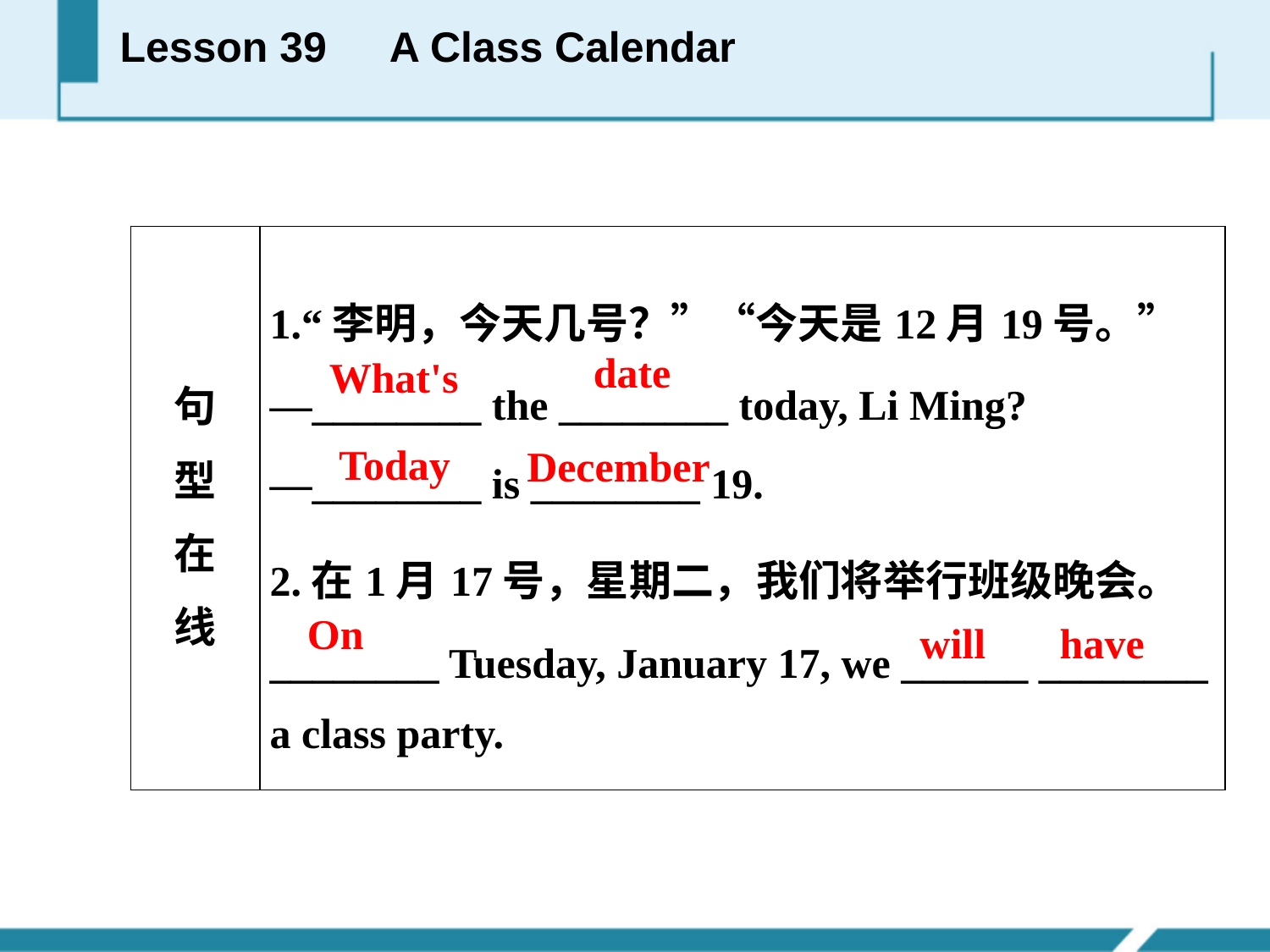

Lesson 39　A Class Calendar
| 句 型 在 线 | 1.“李明，今天几号？”“今天是12月19号。” —\_\_\_\_\_\_\_\_ the \_\_\_\_\_\_\_\_ today, Li Ming? —\_\_\_\_\_\_\_\_ is \_\_\_\_\_\_\_\_ 19. 2.在1月17号，星期二，我们将举行班级晚会。 \_\_\_\_\_\_\_\_ Tuesday, January 17, we \_\_\_\_\_\_ \_\_\_\_\_\_\_\_ a class party. |
| --- | --- |
date
What's

Today
December
On
will       have